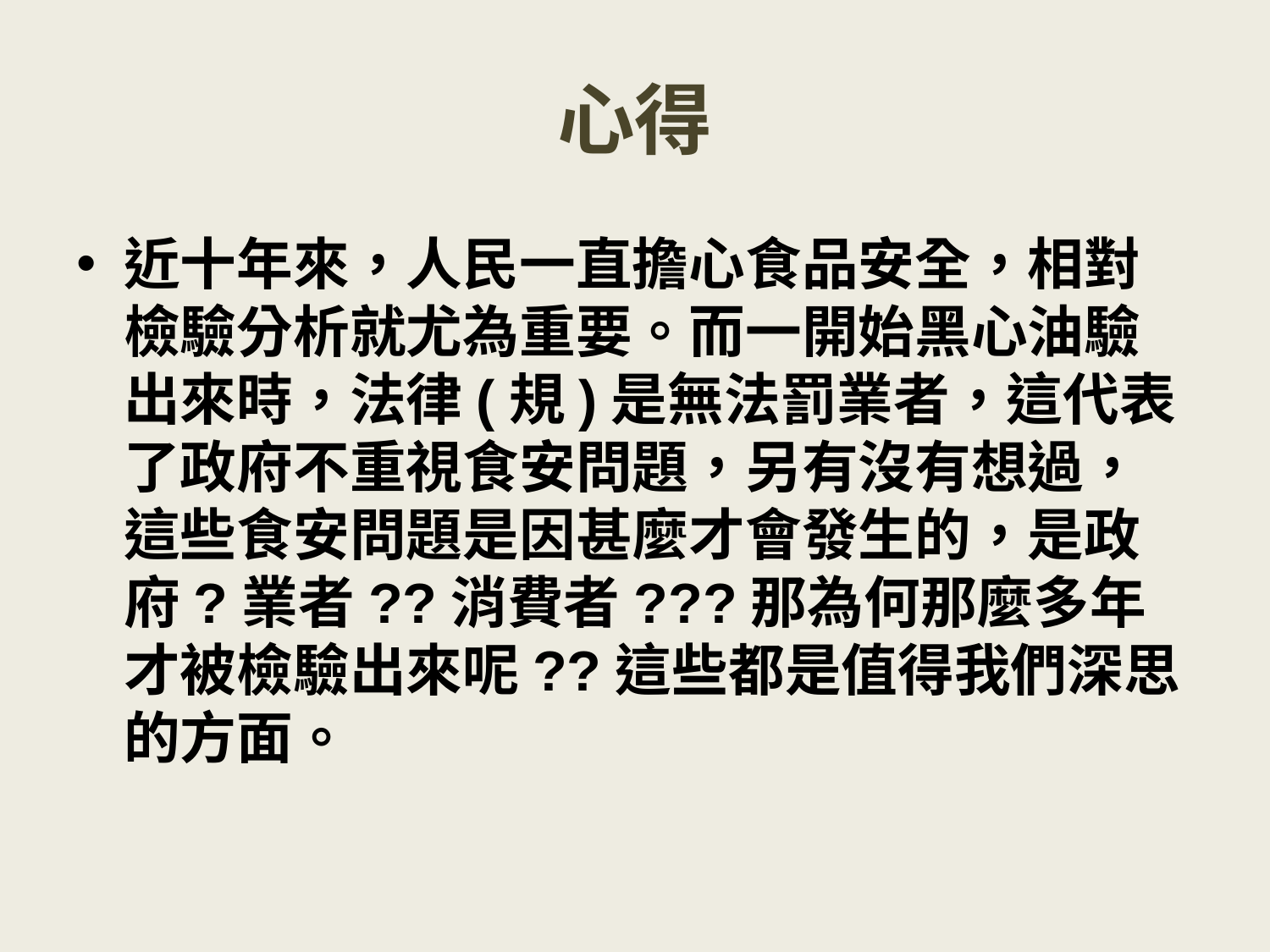

# 心得
近十年來，人民一直擔心食品安全，相對檢驗分析就尤為重要。而一開始黑心油驗出來時，法律(規)是無法罰業者，這代表了政府不重視食安問題，另有沒有想過，這些食安問題是因甚麼才會發生的，是政府?業者??消費者???那為何那麼多年才被檢驗出來呢??這些都是值得我們深思的方面。